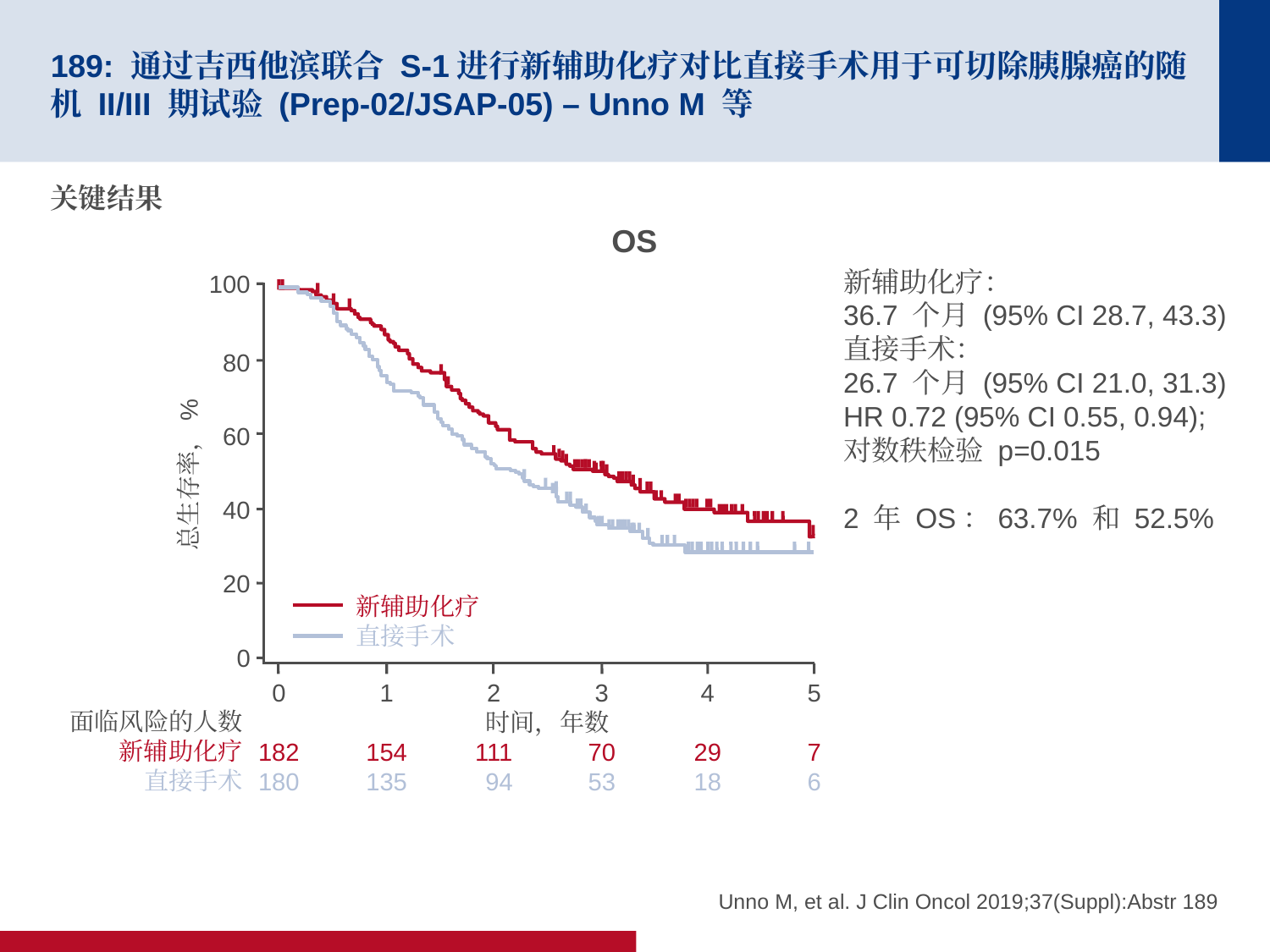

# 189: 通过吉西他滨联合 S-1进行新辅助化疗对比直接手术用于可切除胰腺癌的随机 II/III 期试验 (Prep-02/JSAP-05) – Unno M 等
关键结果
OS
新辅助化疗：
36.7 个月 (95% CI 28.7, 43.3)
直接手术：
26.7 个月 (95% CI 21.0, 31.3)
HR 0.72 (95% CI 0.55, 0.94);
对数秩检验 p=0.015

2 年 OS：63.7% 和 52.5%
100

80

60

总生存率，%
40

20

新辅助化疗
直接手术
0

0

182
180

1

154
135

2

111
94

3

70
53

4

29
18

5

7
6
面临风险的人数
新辅助化疗
直接手术
时间，年数

Unno M, et al. J Clin Oncol 2019;37(Suppl):Abstr 189